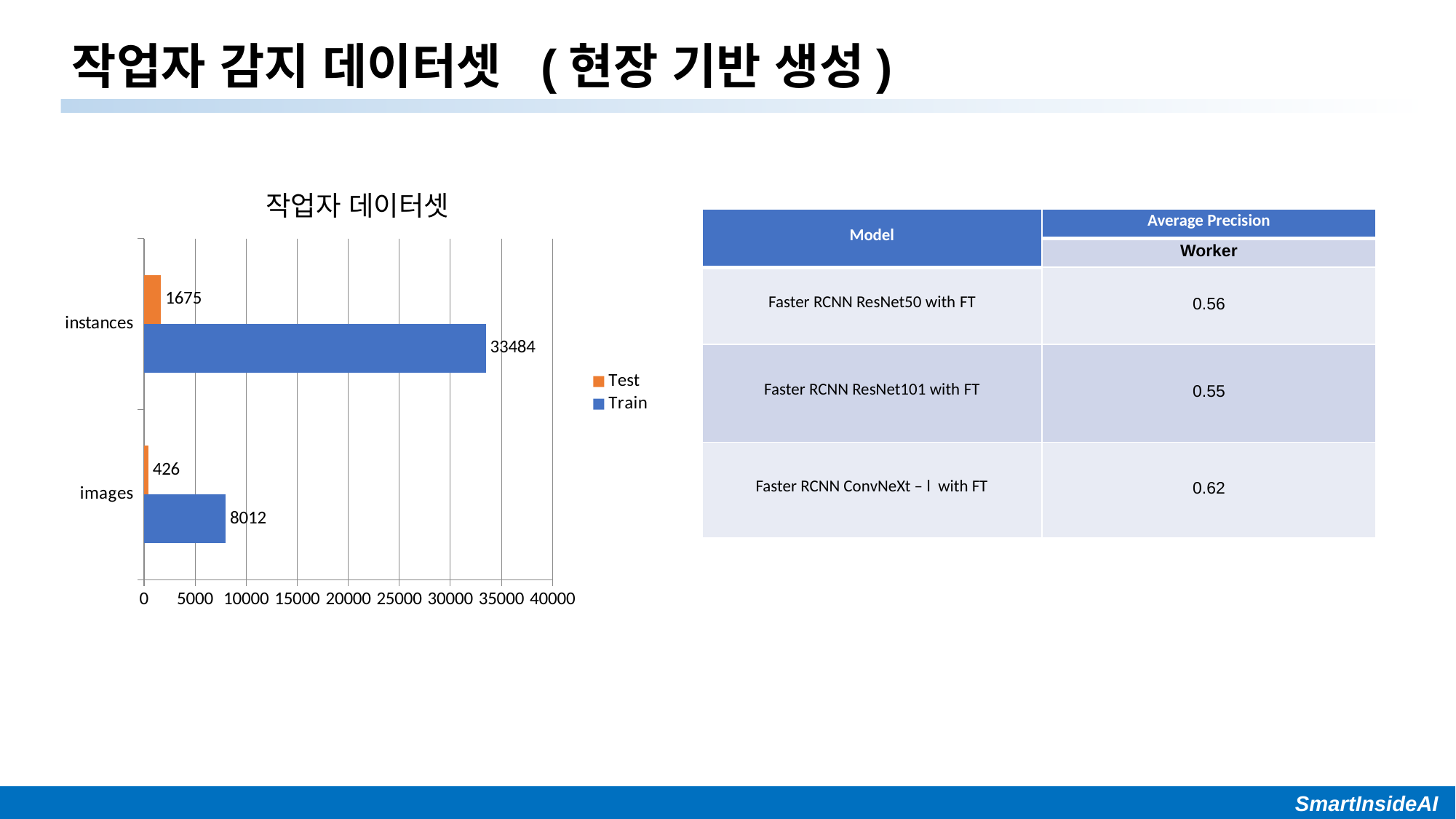

작업자 감지 데이터셋  (현장 기반 생성)

### Chart: 작업자 데이터셋

| Category | Train | Test |
|---|---|---|
| images | 8012.0 | 426.0 |
| instances | 33484.0 | 1675.0 |
| Model | Average Precision |
| --- | --- |
|  | Worker |
| Faster RCNN ResNet50 with FT | 0.56 |
| Faster RCNN ResNet101 with FT | 0.55 |
| Faster RCNN ConvNeXt – l with FT | 0.62 |

SmartInsideAI